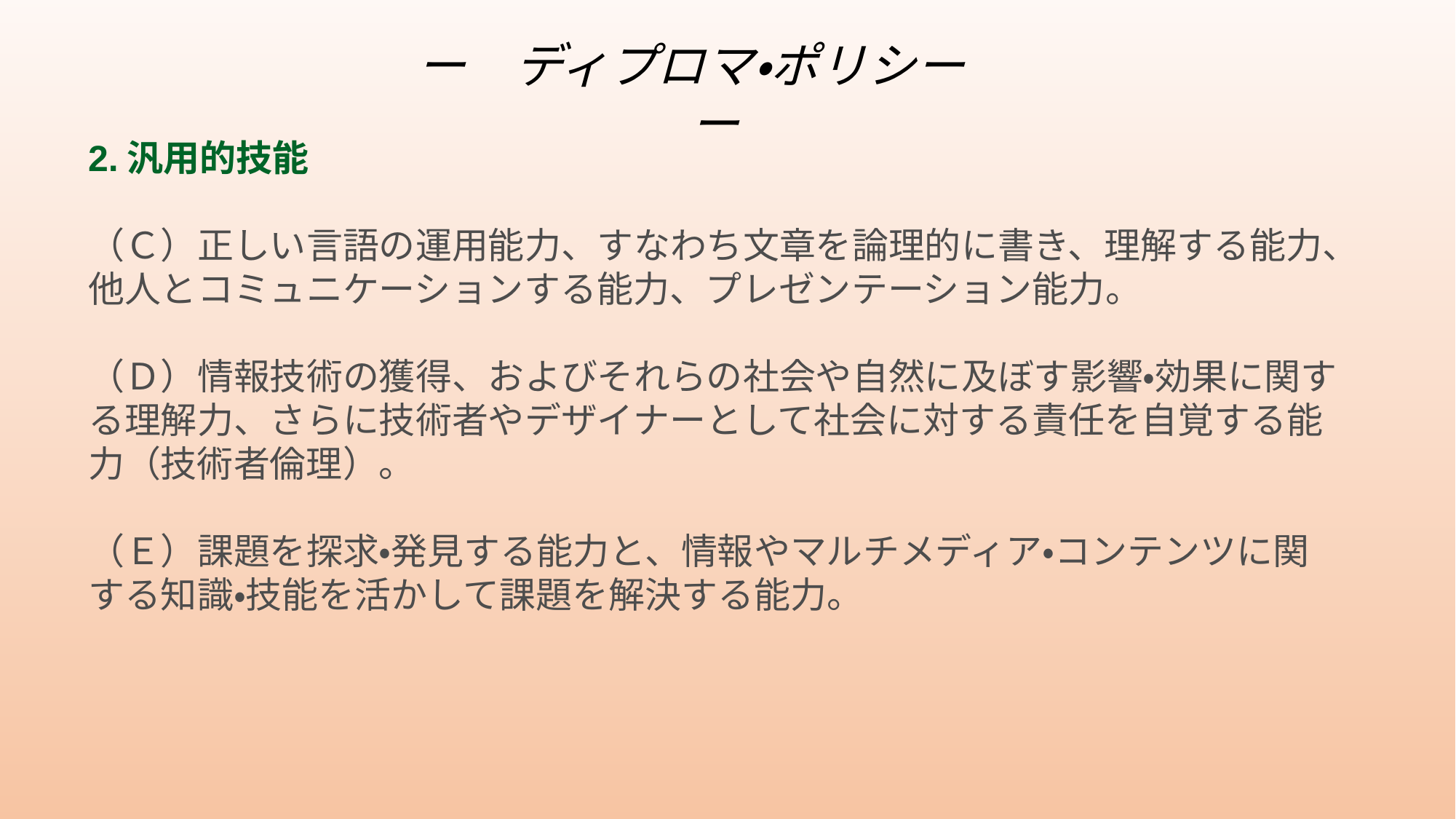

ー　ディプロマ・ポリシー　ー
2.汎用的技能

（Ｃ）正しい言語の運用能力、すなわち文章を論理的に書き、理解する能力、他人とコミュニケーションする能力、プレゼンテーション能力。

（Ｄ）情報技術の獲得、およびそれらの社会や自然に及ぼす影響・効果に関する理解力、さらに技術者やデザイナーとして社会に対する責任を自覚する能力（技術者倫理）。

（Ｅ）課題を探求・発見する能力と、情報やマルチメディア・コンテンツに関する知識・技能を活かして課題を解決する能力。